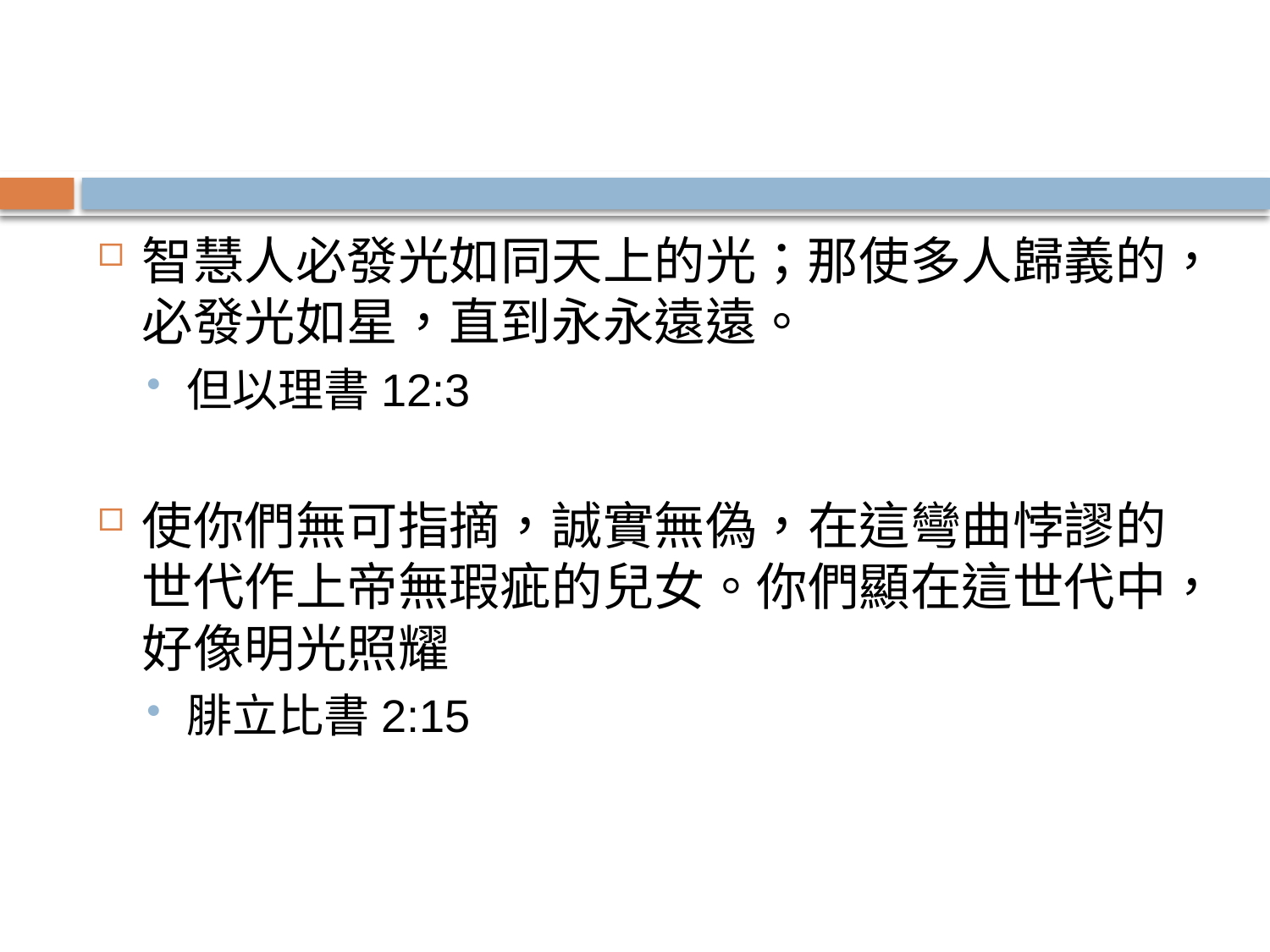

#
智慧人必發光如同天上的光；那使多人歸義的，必發光如星，直到永永遠遠。
但以理書12:3

使你們無可指摘，誠實無偽，在這彎曲悖謬的世代作上帝無瑕疵的兒女。你們顯在這世代中，好像明光照耀
腓立比書2:15